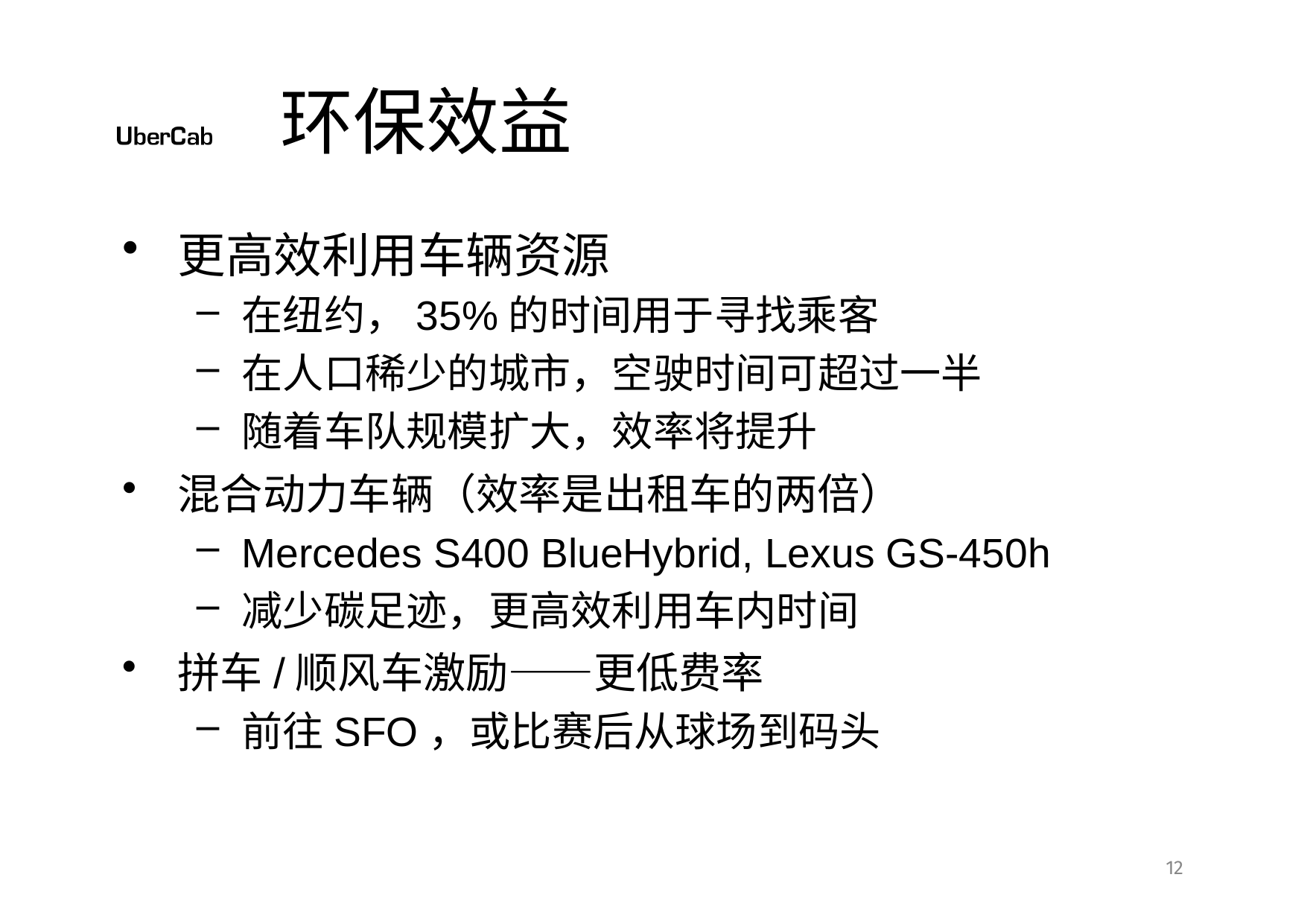

# 环保效益
更高效利用车辆资源
在纽约，35%的时间用于寻找乘客
在人口稀少的城市，空驶时间可超过一半
随着车队规模扩大，效率将提升
混合动力车辆（效率是出租车的两倍）
Mercedes S400 BlueHybrid, Lexus GS-450h
减少碳足迹，更高效利用车内时间
拼车/顺风车激励——更低费率
前往SFO，或比赛后从球场到码头
12